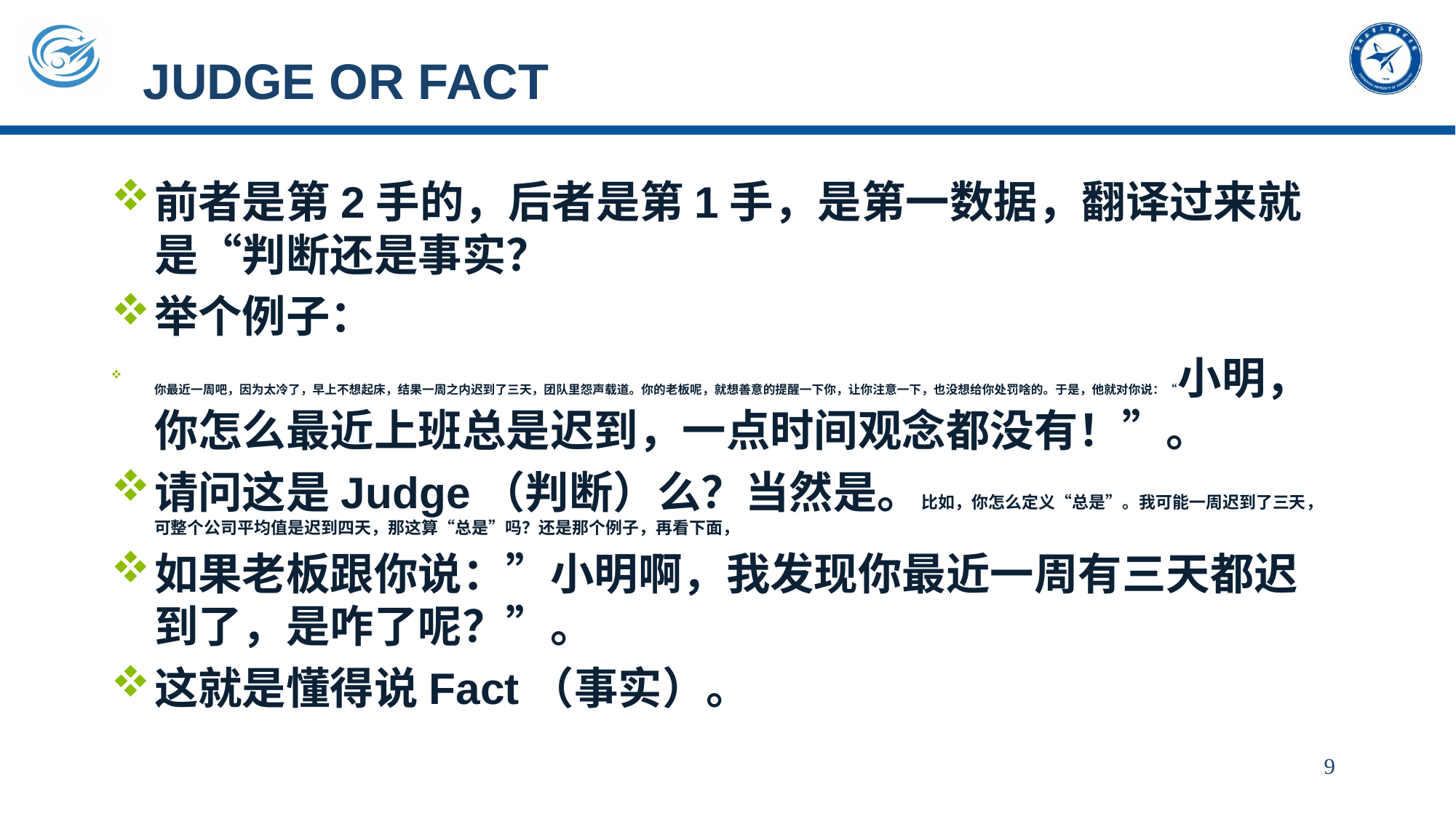

# judge or fact
前者是第2手的，后者是第1手，是第一数据，翻译过来就是“判断还是事实？
举个例子：
你最近一周吧，因为太冷了，早上不想起床，结果一周之内迟到了三天，团队里怨声载道。你的老板呢，就想善意的提醒一下你，让你注意一下，也没想给你处罚啥的。于是，他就对你说：“小明，你怎么最近上班总是迟到，一点时间观念都没有！”。
请问这是Judge（判断）么？当然是。比如，你怎么定义“总是”。我可能一周迟到了三天，可整个公司平均值是迟到四天，那这算“总是”吗？还是那个例子，再看下面，
如果老板跟你说：”小明啊，我发现你最近一周有三天都迟到了，是咋了呢？”。
这就是懂得说Fact（事实）。
9